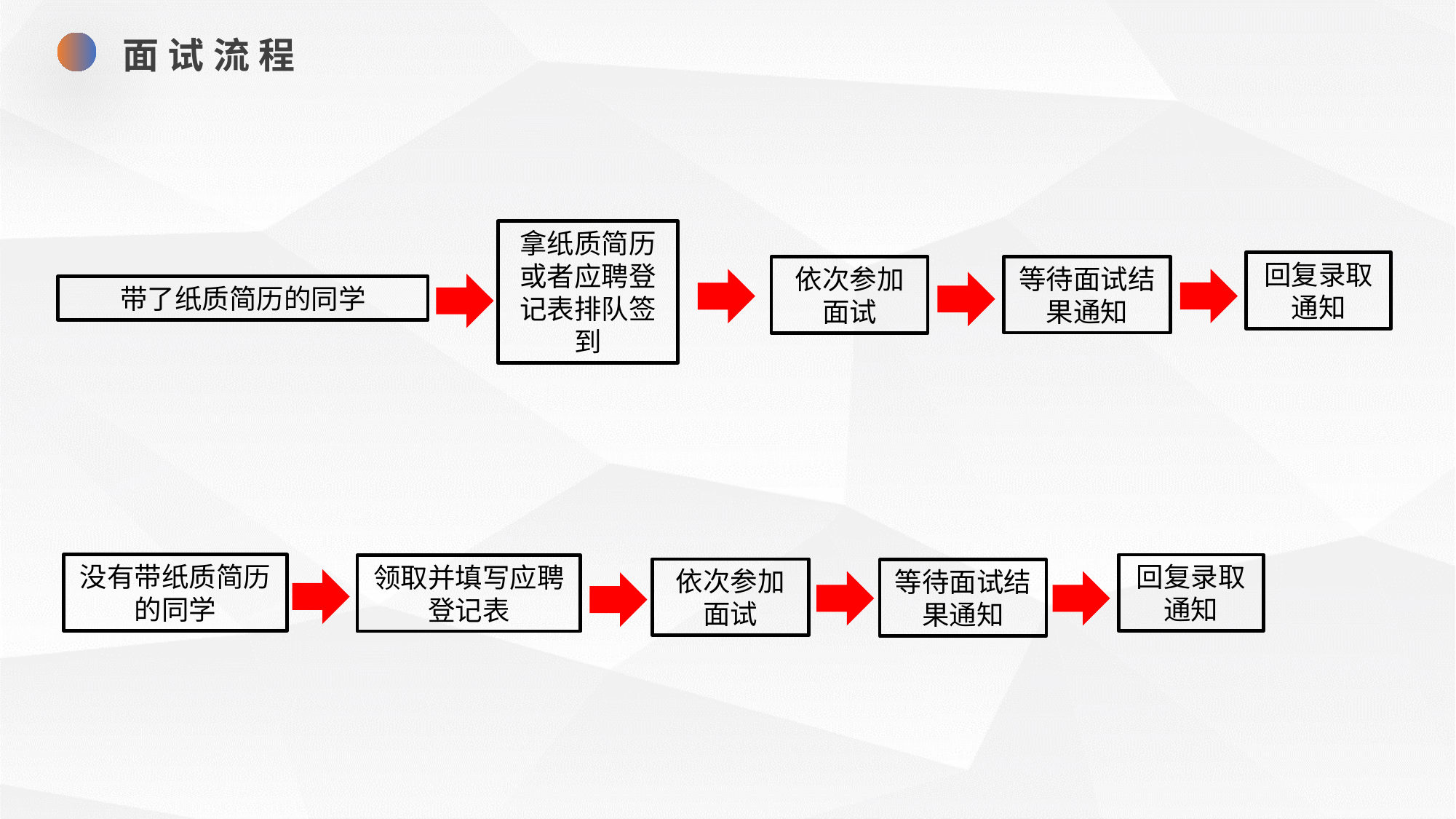

面试流程

拿纸质简历或者应聘登记表排队签到
回复录取通知
等待面试结果通知
依次参加面试

带了纸质简历的同学
没有带纸质简历的同学
回复录取通知
领取并填写应聘登记表
依次参加面试
等待面试结果通知